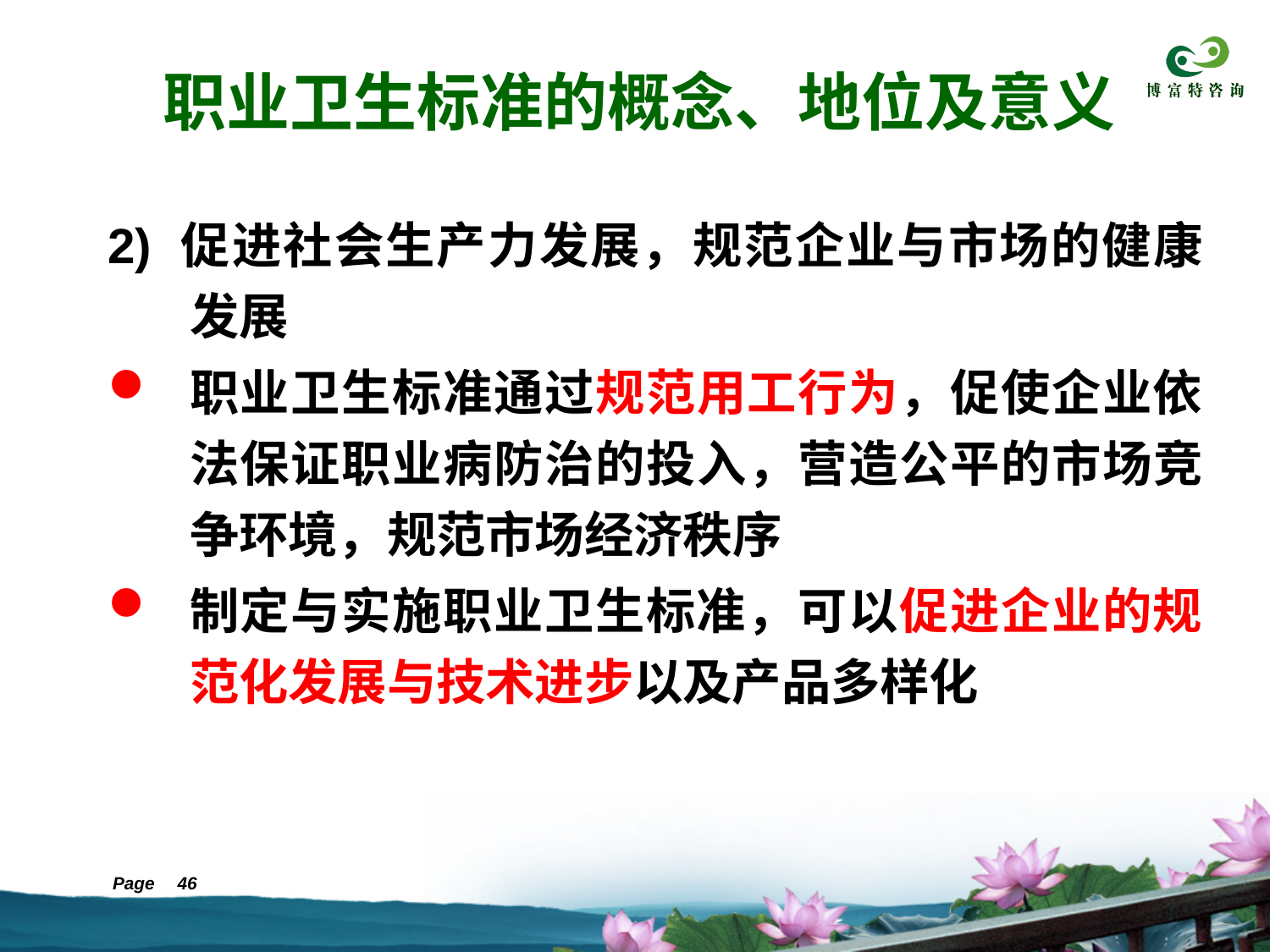

职业卫生标准的概念、地位及意义
2) 促进社会生产力发展，规范企业与市场的健康发展
职业卫生标准通过规范用工行为，促使企业依法保证职业病防治的投入，营造公平的市场竞争环境，规范市场经济秩序
制定与实施职业卫生标准，可以促进企业的规范化发展与技术进步以及产品多样化